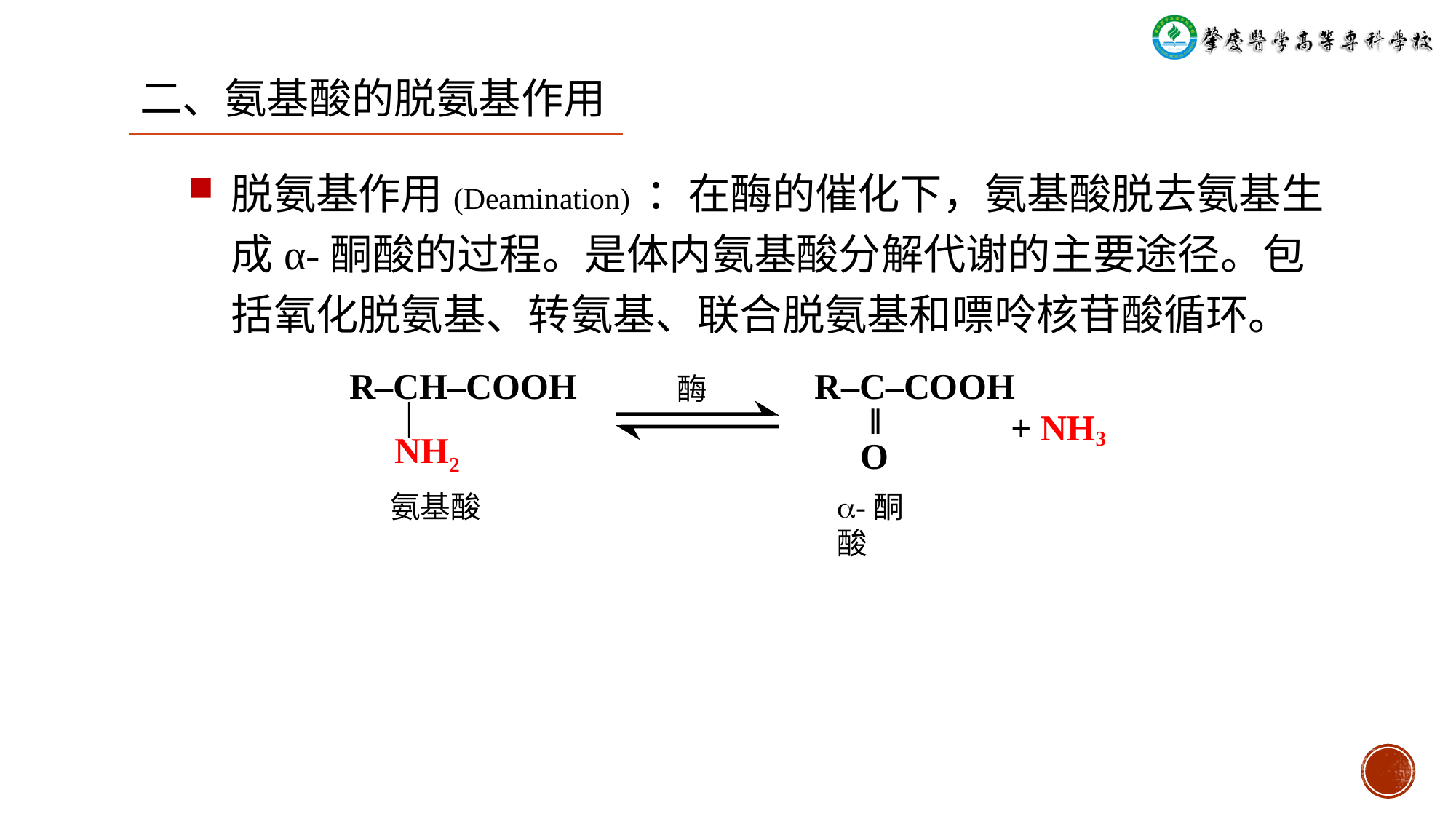

二、氨基酸的脱氨基作用
脱氨基作用(Deamination) ：在酶的催化下，氨基酸脱去氨基生成α-酮酸的过程。是体内氨基酸分解代谢的主要途径。包括氧化脱氨基、转氨基、联合脱氨基和嘌呤核苷酸循环。
酶
R‒CH‒COOH
    ｜
     NH2
R‒C‒COOH
      ‖
     O
+ NH3

α-酮酸
氨基酸